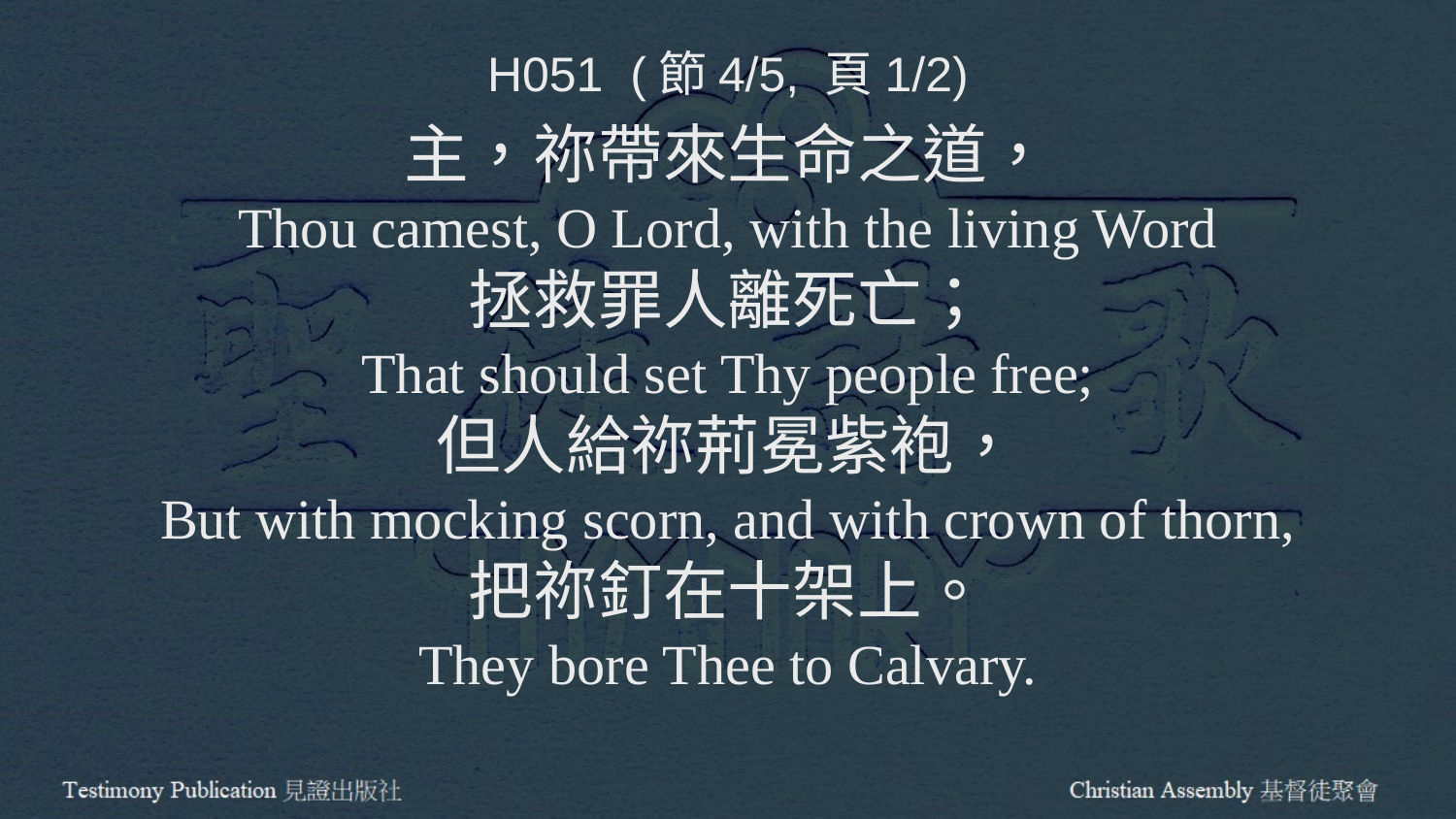

H051  (節4/5, 頁1/2)
主，祢帶來生命之道，
Thou camest, O Lord, with the living Word
拯救罪人離死亡；
That should set Thy people free;
但人給祢荊冕紫袍，
But with mocking scorn, and with crown of thorn,
把祢釘在十架上。
They bore Thee to Calvary.